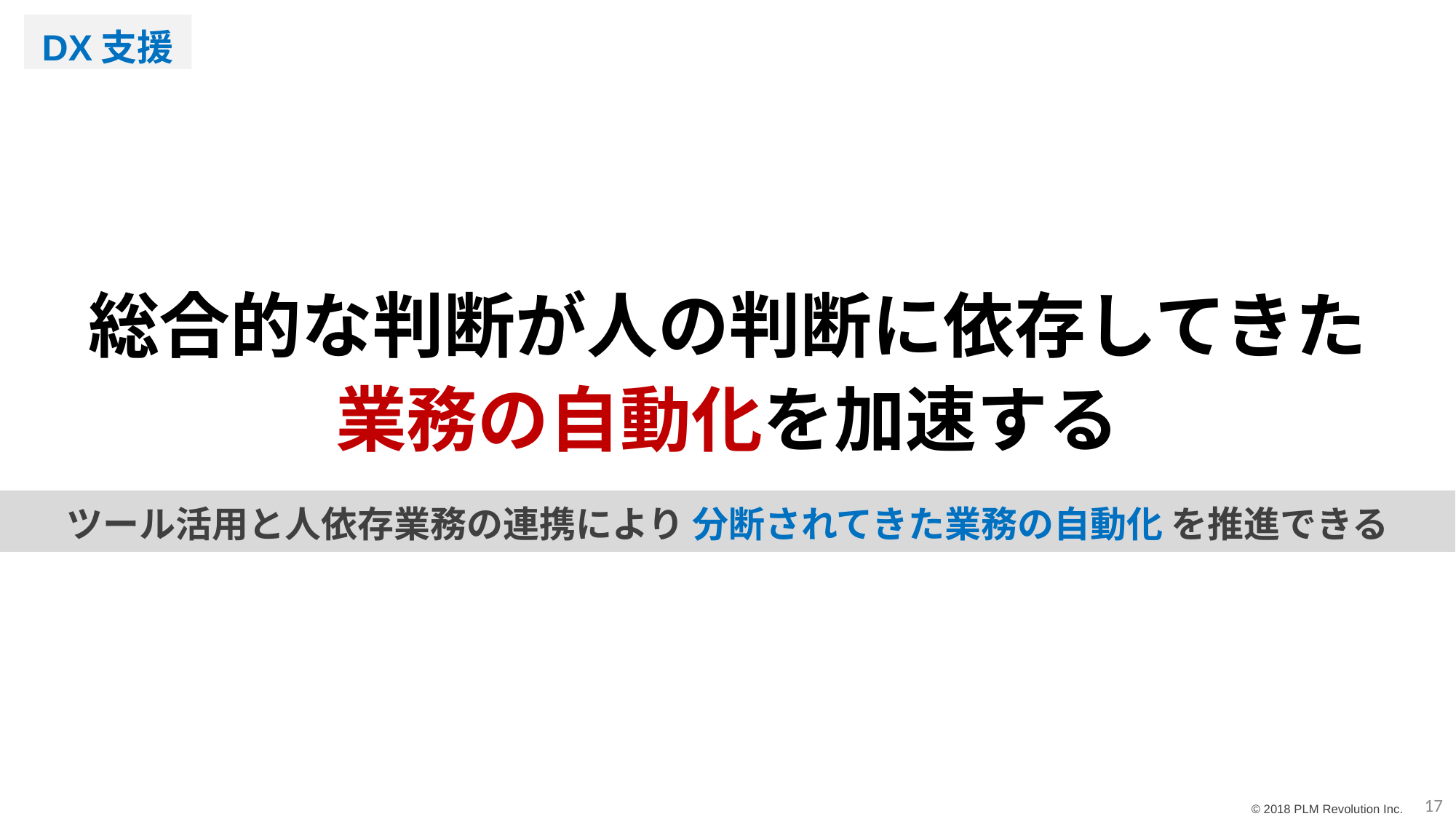

DX支援
総合的な判断が人の判断に依存してきた
業務の自動化を加速する
ツール活用と人依存業務の連携により 分断されてきた業務の自動化 を推進できる
17
© 2018 PLM Revolution Inc.